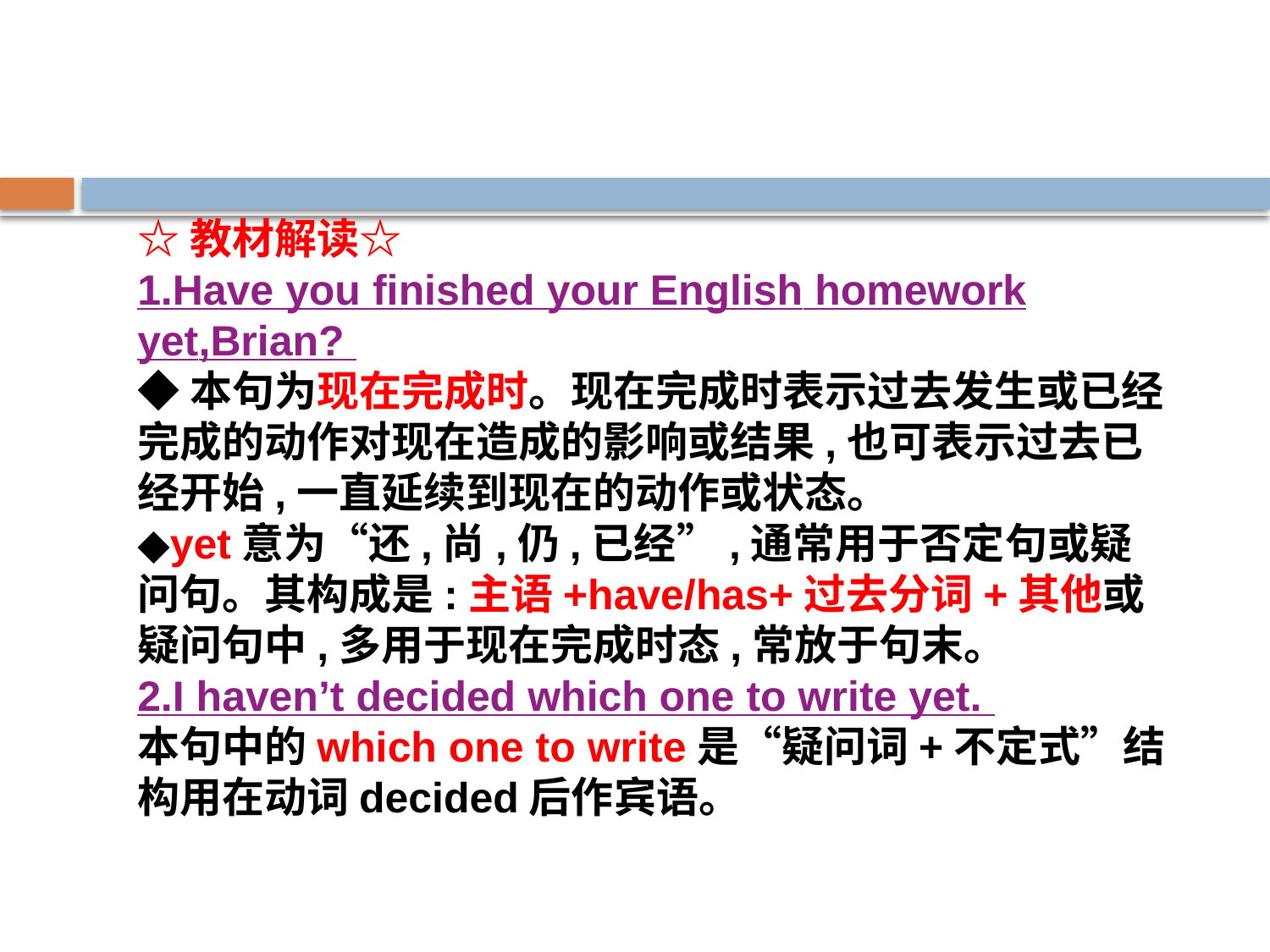

☆教材解读☆
1.Have you finished your English homework yet,Brian?
◆本句为现在完成时。现在完成时表示过去发生或已经完成的动作对现在造成的影响或结果,也可表示过去已经开始,一直延续到现在的动作或状态。
◆yet意为“还,尚,仍,已经”,通常用于否定句或疑问句。其构成是:主语+have/has+过去分词+其他或疑问句中,多用于现在完成时态,常放于句末。
2.I haven’t decided which one to write yet.
本句中的which one to write是“疑问词+不定式”结构用在动词decided后作宾语。